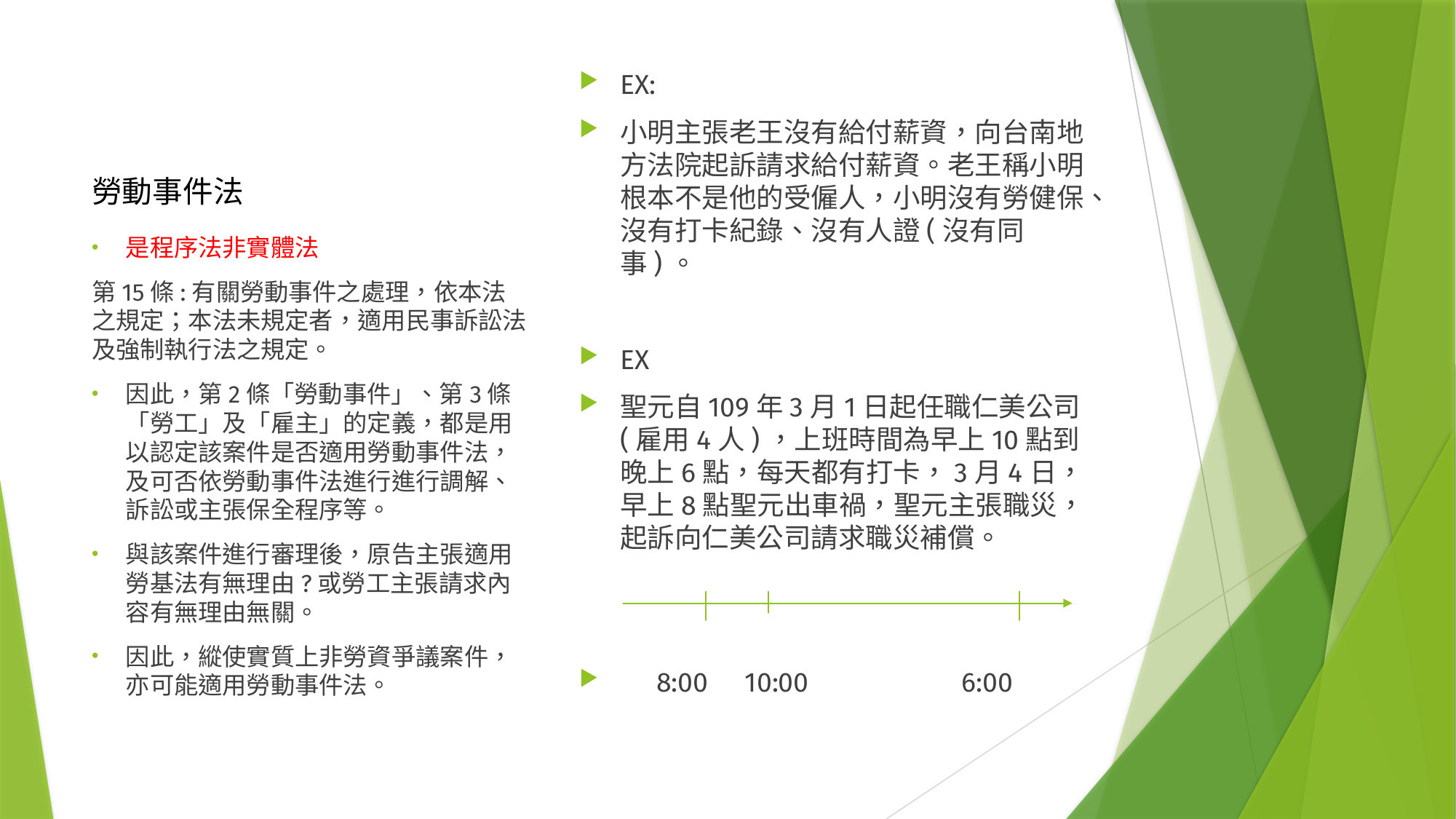

# 勞動事件法
EX:
小明主張老王沒有給付薪資，向台南地方法院起訴請求給付薪資。老王稱小明根本不是他的受僱人，小明沒有勞健保、沒有打卡紀錄、沒有人證(沒有同事)。

EX
聖元自109年3月1日起任職仁美公司(雇用4人)，上班時間為早上10點到晚上6點，每天都有打卡，3月4日，早上8點聖元出車禍，聖元主張職災，起訴向仁美公司請求職災補償。

     8:00     10:00                     6:00
是程序法非實體法
第15條:有關勞動事件之處理，依本法之規定；本法未規定者，適用民事訴訟法及強制執行法之規定。
因此，第2條「勞動事件」、第3條「勞工」及「雇主」的定義，都是用以認定該案件是否適用勞動事件法，及可否依勞動事件法進行進行調解、訴訟或主張保全程序等。
與該案件進行審理後，原告主張適用勞基法有無理由?或勞工主張請求內容有無理由無關。
因此，縱使實質上非勞資爭議案件，亦可能適用勞動事件法。